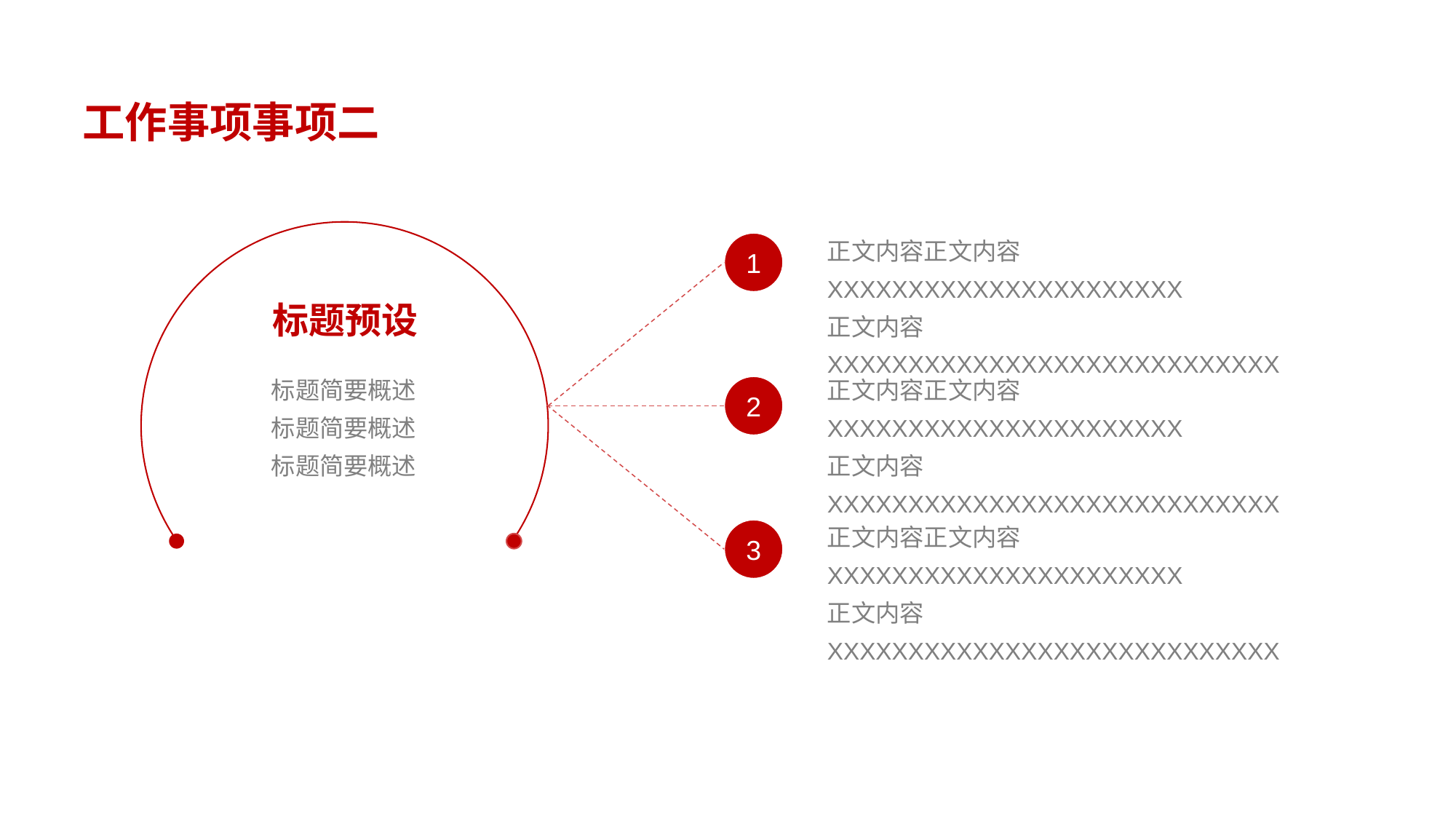

工作事项事项二

正文内容正文内容XXXXXXXXXXXXXXXXXXXXXX
正文内容XXXXXXXXXXXXXXXXXXXXXXXXXXXX
1
标题预设
标题简要概述
标题简要概述
标题简要概述

正文内容正文内容XXXXXXXXXXXXXXXXXXXXXX
正文内容XXXXXXXXXXXXXXXXXXXXXXXXXXXX
2
正文内容正文内容XXXXXXXXXXXXXXXXXXXXXX
正文内容XXXXXXXXXXXXXXXXXXXXXXXXXXXX
3